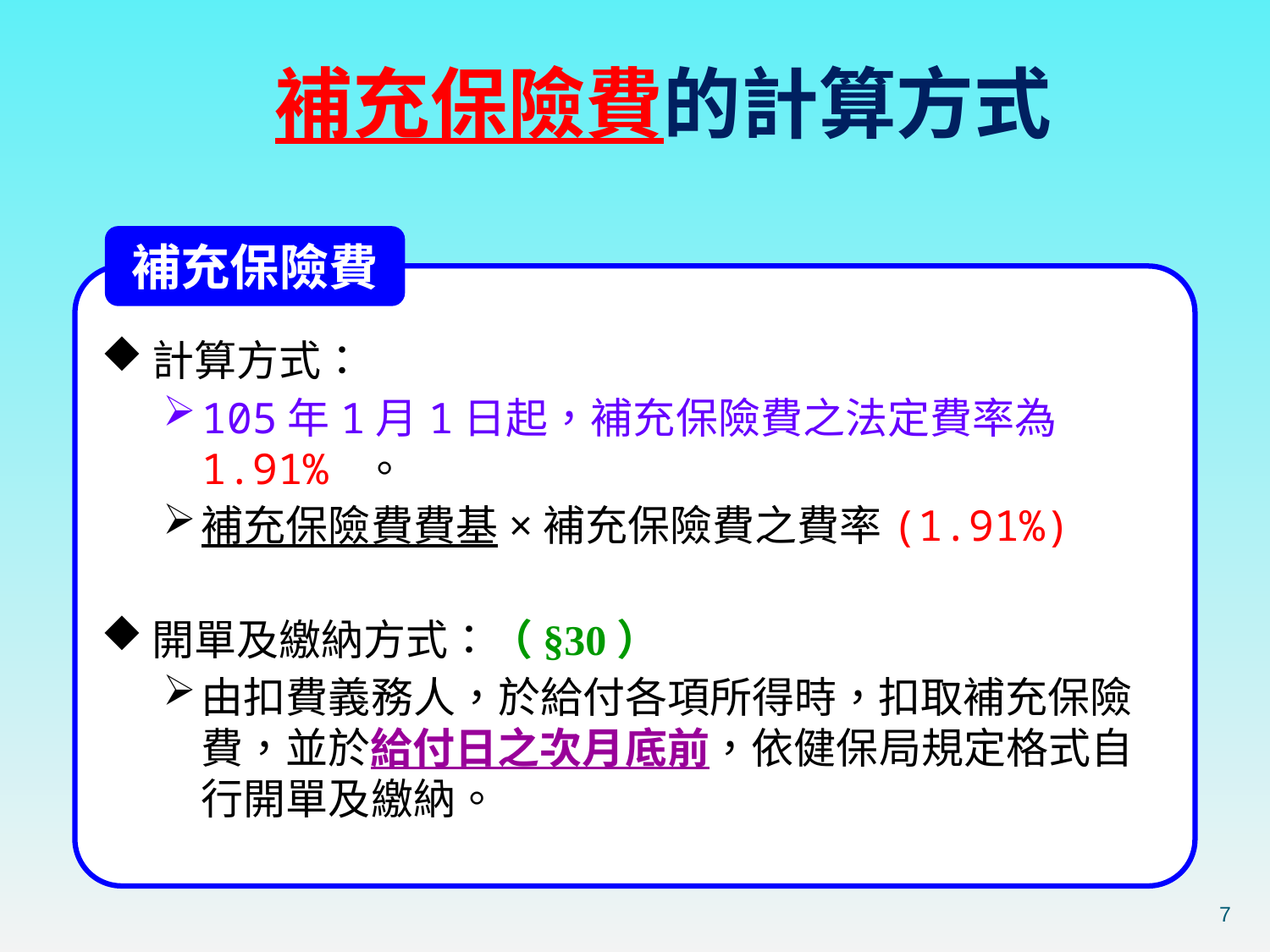

補充保險費的計算方式

補充保險費

計算方式：
105年1月1日起，補充保險費之法定費率為1.91% 。
補充保險費費基×補充保險費之費率(1.91%)

開單及繳納方式：（§30）
由扣費義務人，於給付各項所得時，扣取補充保險費，並於給付日之次月底前，依健保局規定格式自行開單及繳納。

7